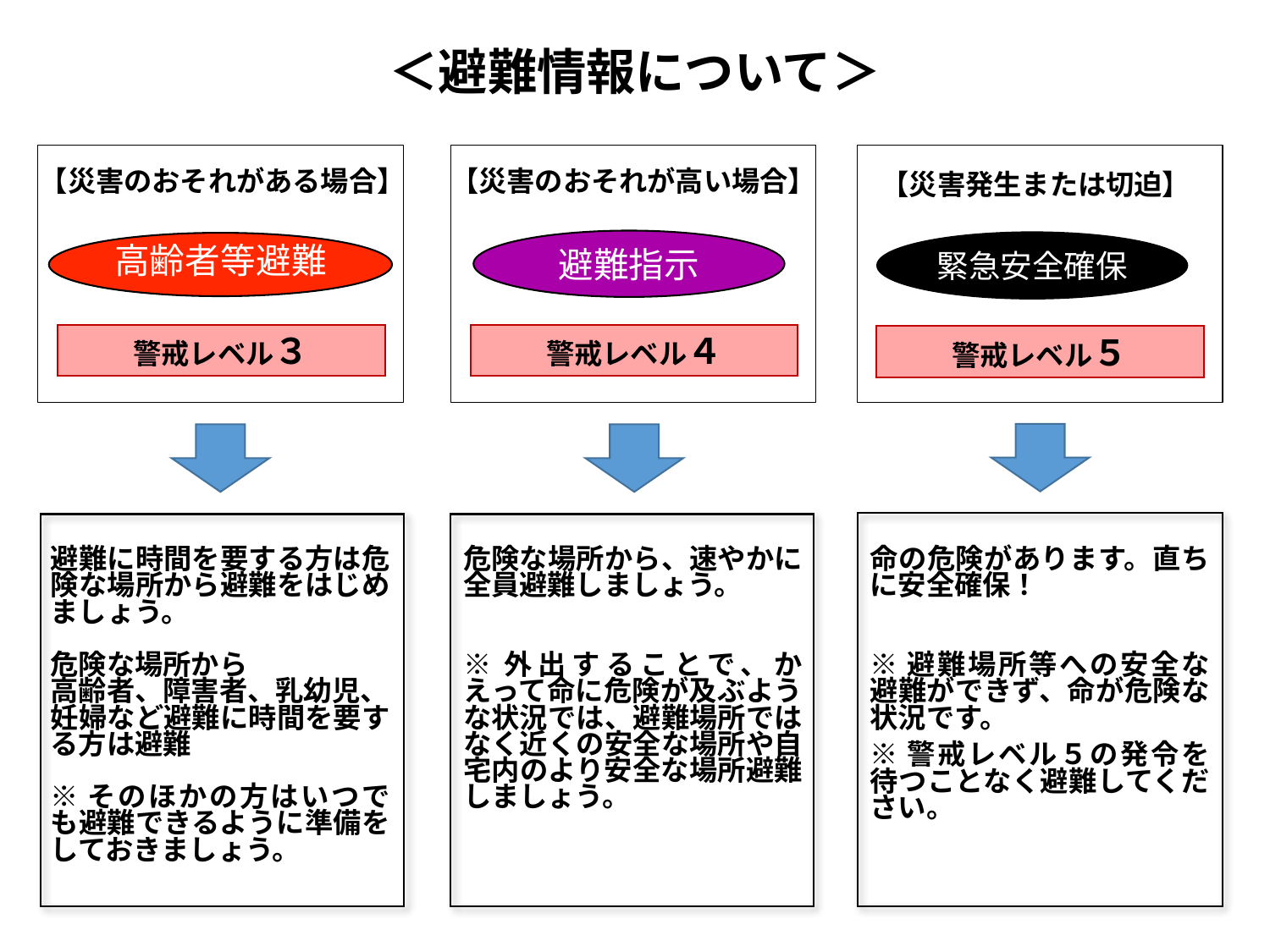

＜避難情報について＞

【災害のおそれがある場合】

避難に時間を要する方は危険な場所から避難をはじめましょう。

危険な場所から
高齢者、障害者、乳幼児、
妊婦など避難に時間を要する方は避難

※そのほかの方はいつでも避難できるように準備をしておきましょう。

危険な場所から、速やかに全員避難しましょう。

※外出することで、かえって命に危険が及ぶような状況では、避難場所ではなく近くの安全な場所や自宅内のより安全な場所避難しましょう。

【災害のおそれが高い場合】

命の危険があります。直ちに安全確保！

※避難場所等への安全な避難ができず、命が危険な状況です。
※警戒レベル５の発令を待つことなく避難してください。

【災害発生または切迫】
避難指示
緊急安全確保
高齢者等避難
警戒レベル３
警戒レベル４
警戒レベル５